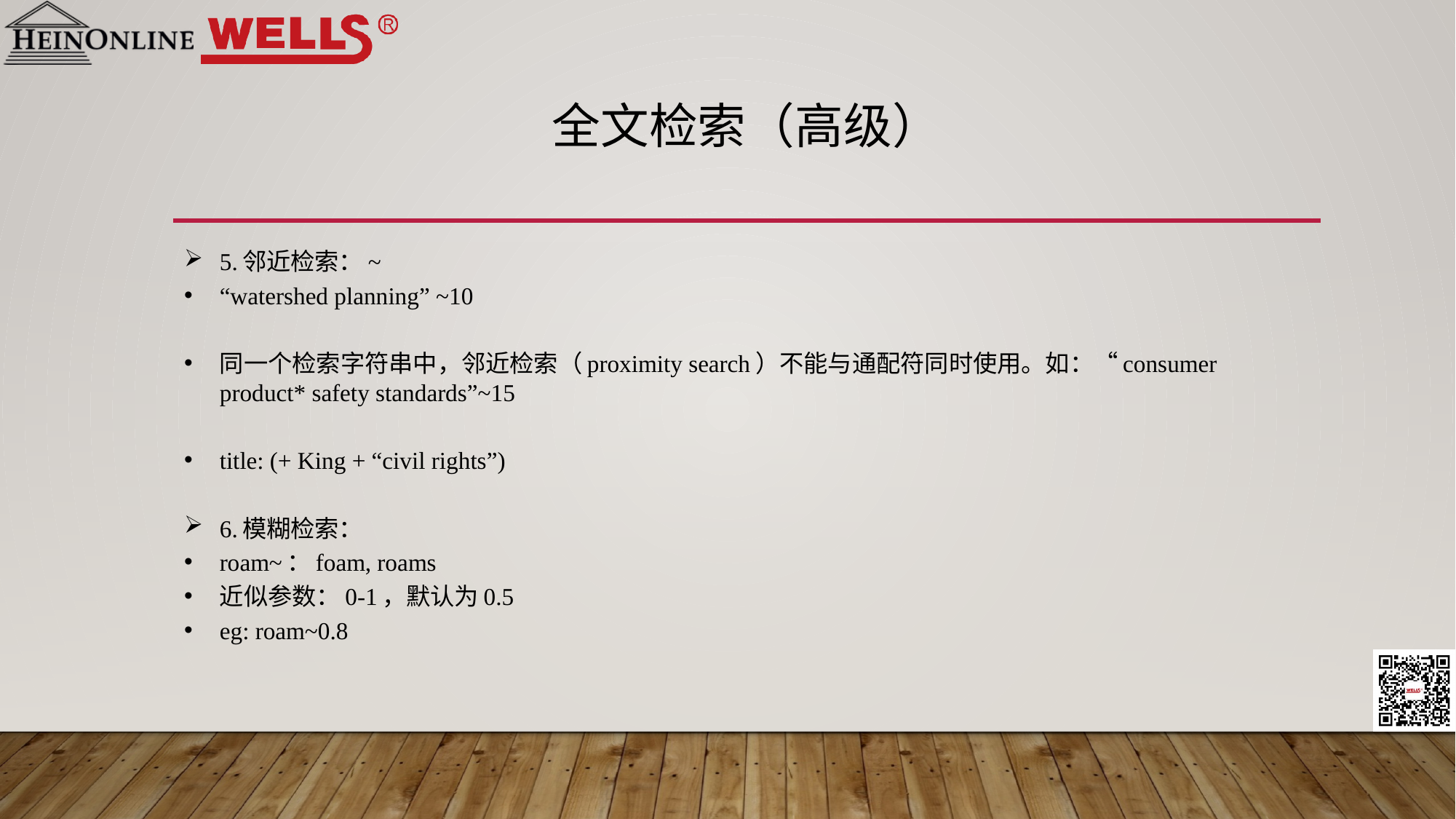

# 全文检索（高级）
5.邻近检索：~
“watershed planning” ~10

同一个检索字符串中，邻近检索（proximity search）不能与通配符同时使用。如：“consumer product* safety standards”~15

title: (+ King + “civil rights”)

6.模糊检索：
roam~：foam, roams
近似参数：0-1，默认为0.5
eg: roam~0.8